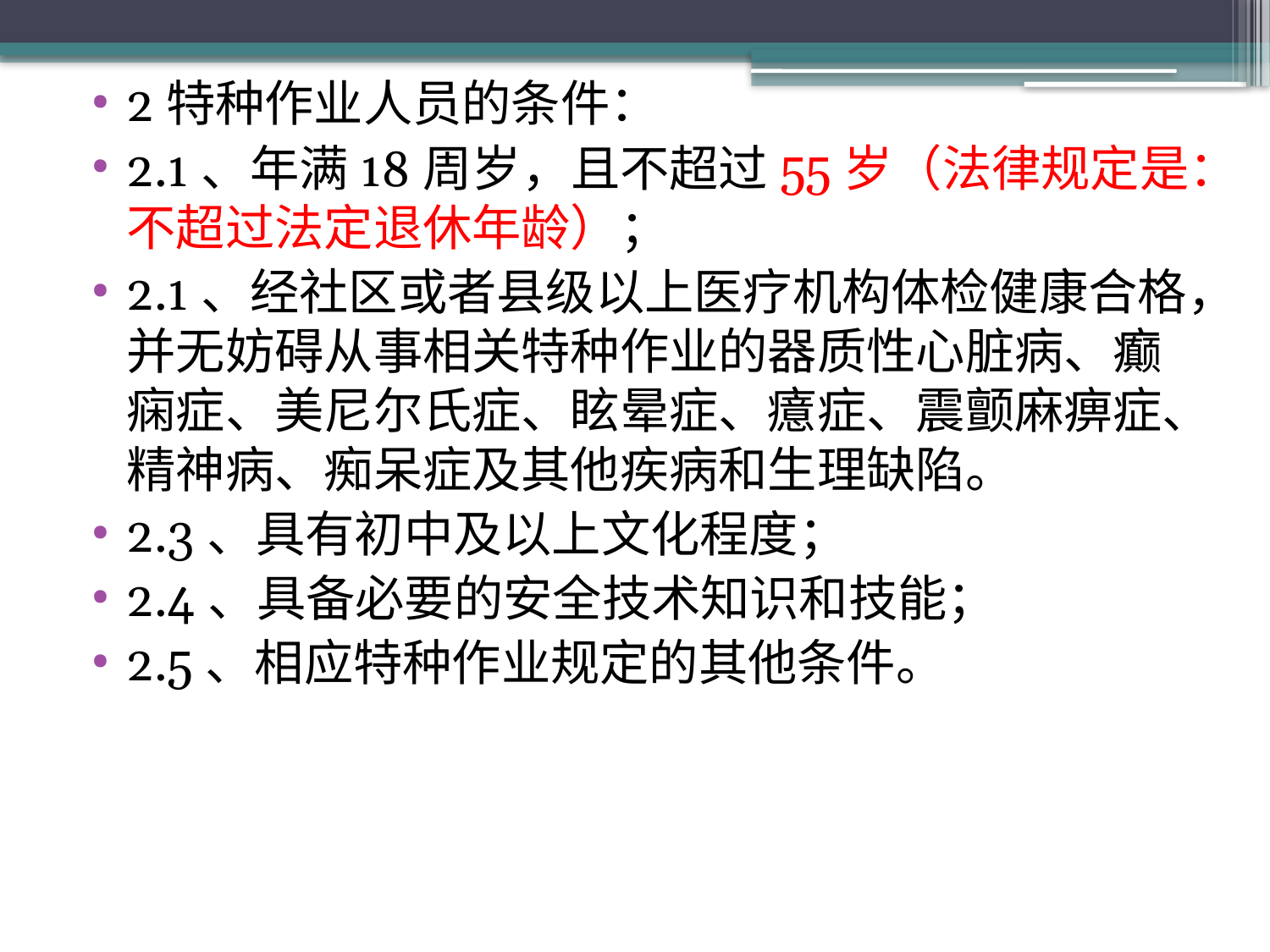

2特种作业人员的条件：
2.1、年满18周岁，且不超过55岁（法律规定是：不超过法定退休年龄）；
2.1、经社区或者县级以上医疗机构体检健康合格，并无妨碍从事相关特种作业的器质性心脏病、癫痫症、美尼尔氏症、眩晕症、癔症、震颤麻痹症、精神病、痴呆症及其他疾病和生理缺陷。
2.3、具有初中及以上文化程度；
2.4、具备必要的安全技术知识和技能；
2.5、相应特种作业规定的其他条件。